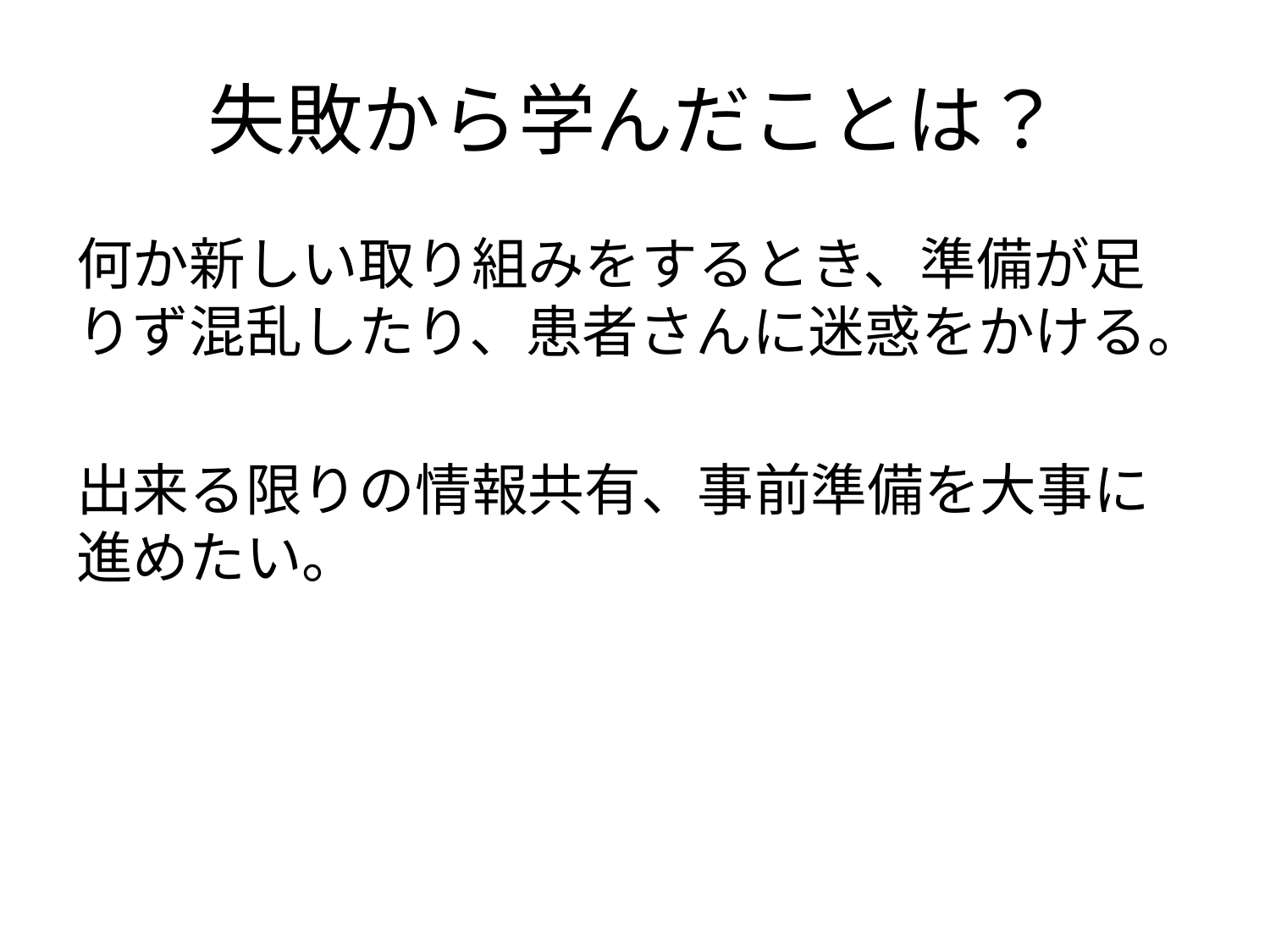

# 失敗から学んだことは？
何か新しい取り組みをするとき、準備が足りず混乱したり、患者さんに迷惑をかける。

出来る限りの情報共有、事前準備を大事に進めたい。